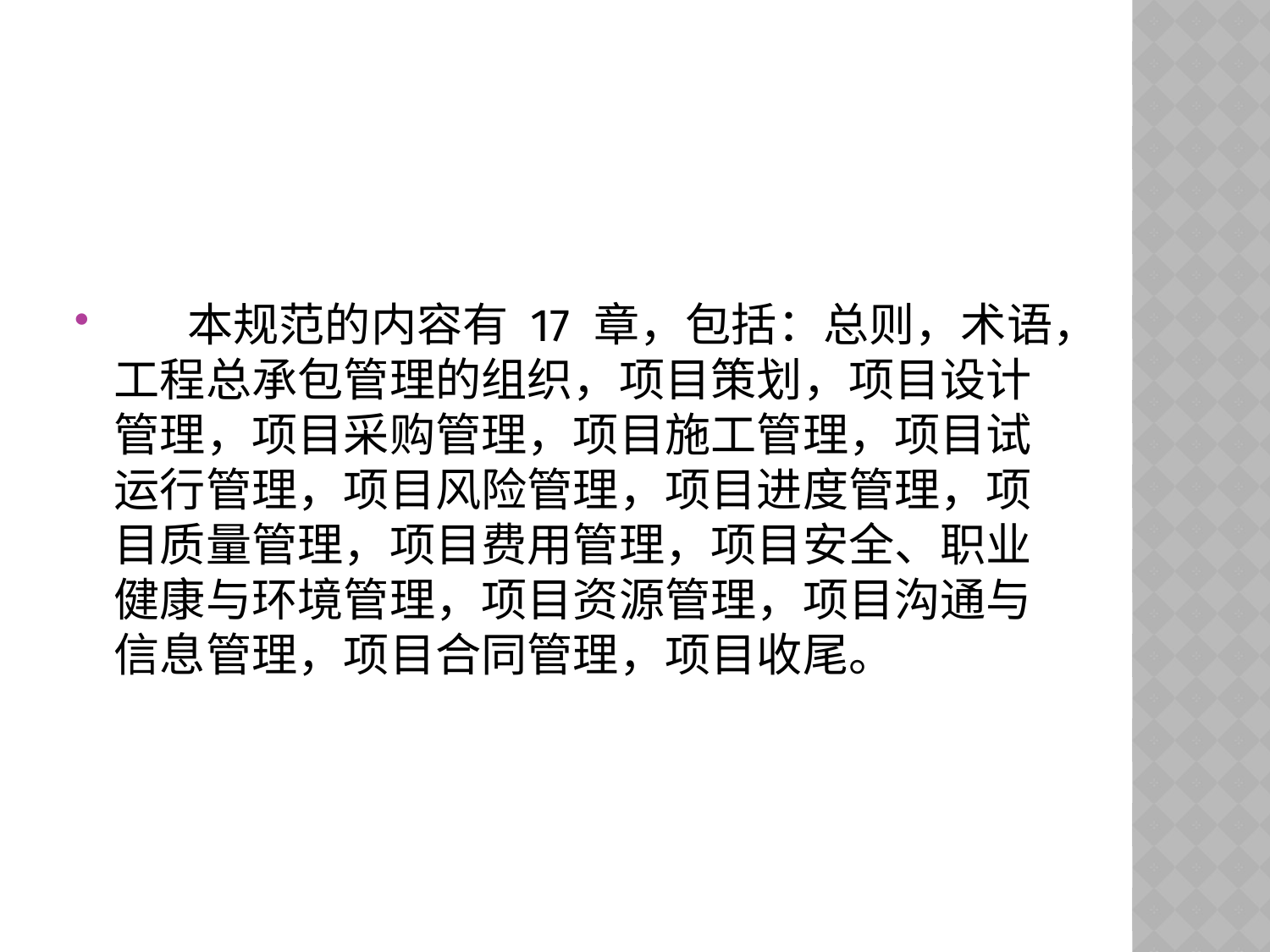

#

      本规范的内容有 17 章，包括：总则，术语，工程总承包管理的组织，项目策划，项目设计管理，项目采购管理，项目施工管理，项目试运行管理，项目风险管理，项目进度管理，项目质量管理，项目费用管理，项目安全、职业健康与环境管理，项目资源管理，项目沟通与信息管理，项目合同管理，项目收尾。